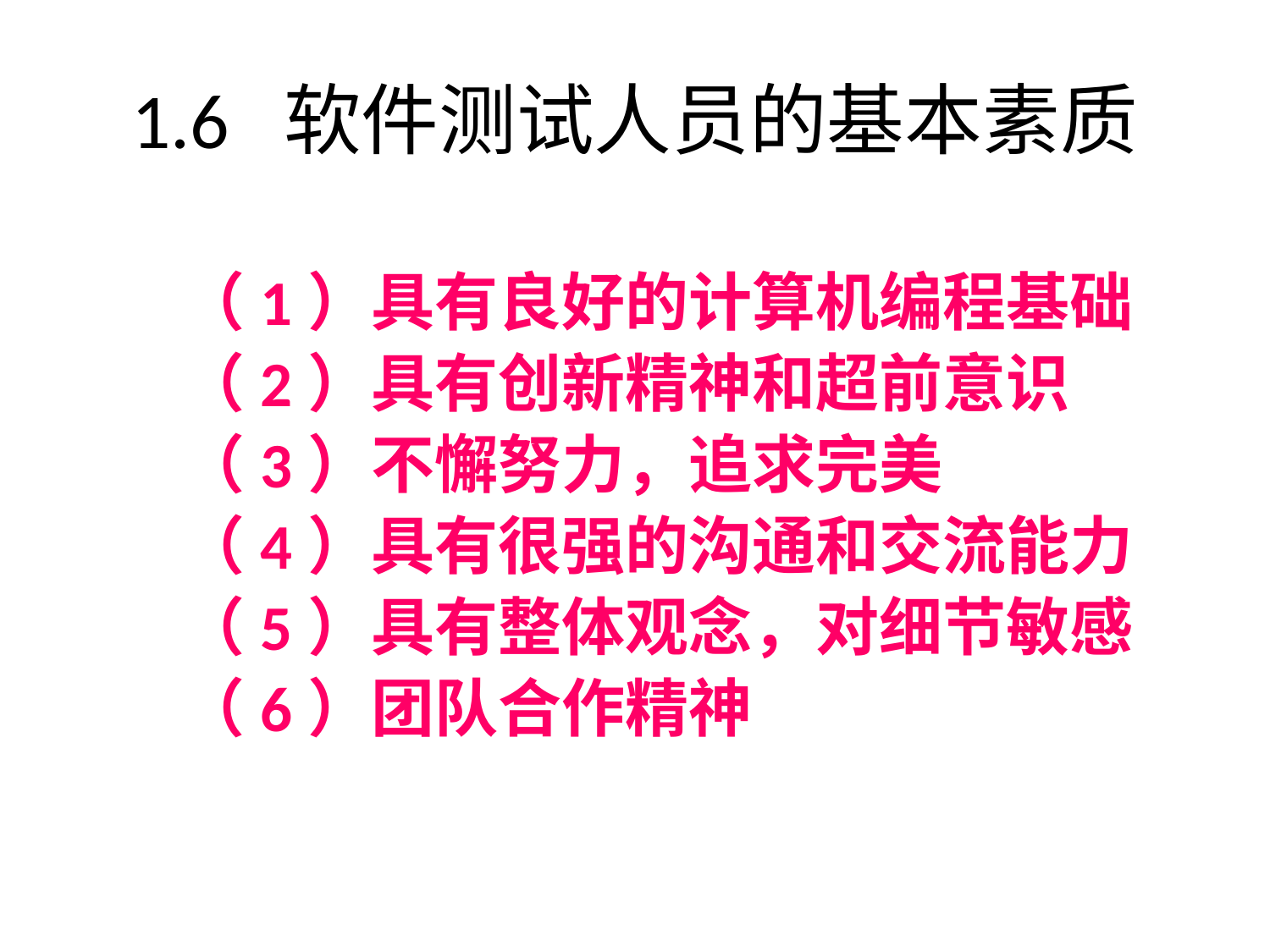

# 1.6  软件测试人员的基本素质
（1）具有良好的计算机编程基础
（2）具有创新精神和超前意识
（3）不懈努力，追求完美
（4）具有很强的沟通和交流能力
（5）具有整体观念，对细节敏感
（6）团队合作精神